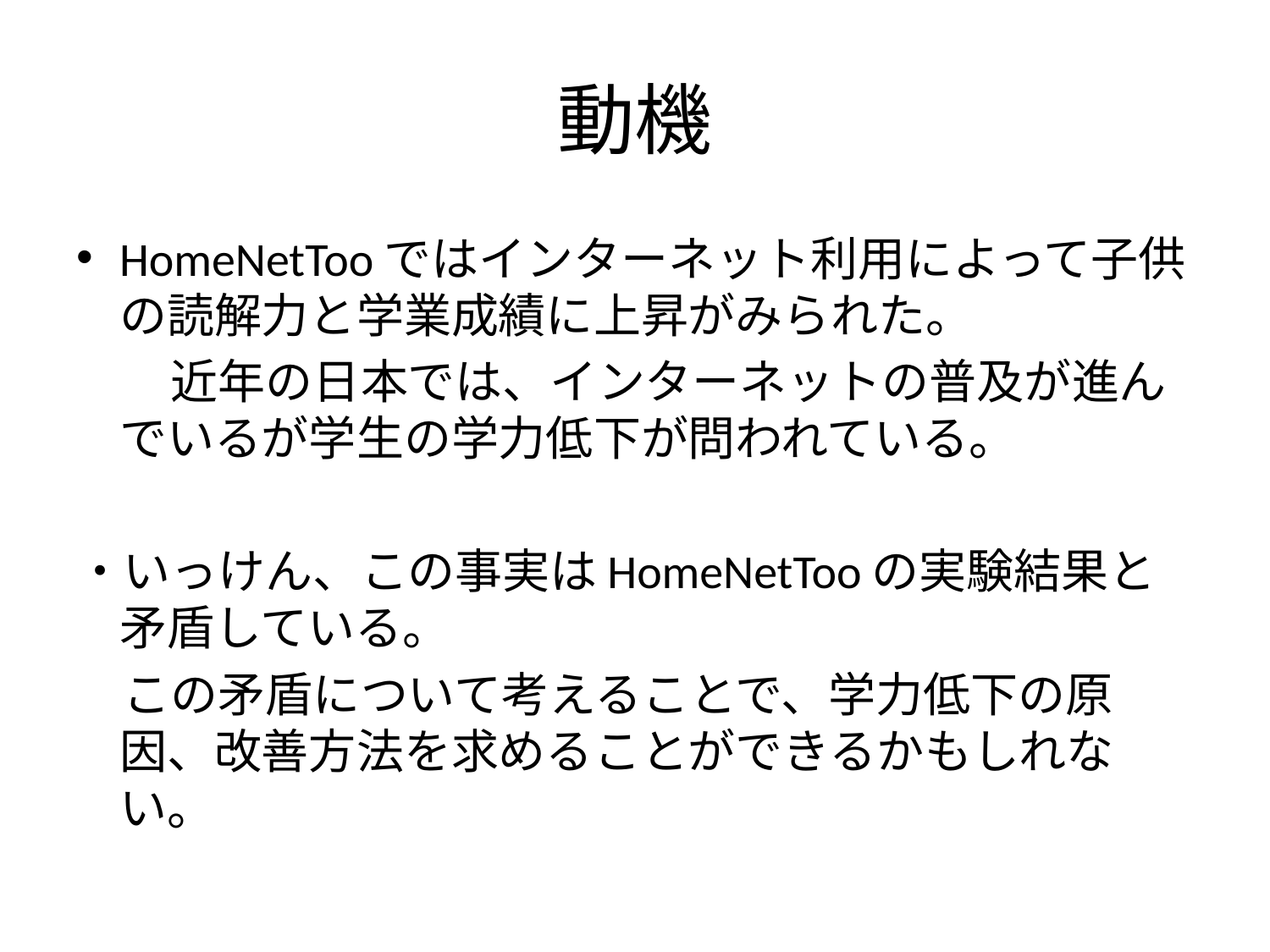

# 動機
HomeNetTooではインターネット利用によって子供の読解力と学業成績に上昇がみられた。
　　近年の日本では、インターネットの普及が進んでいるが学生の学力低下が問われている。

・いっけん、この事実はHomeNetTooの実験結果と矛盾している。
　この矛盾について考えることで、学力低下の原因、改善方法を求めることができるかもしれない。